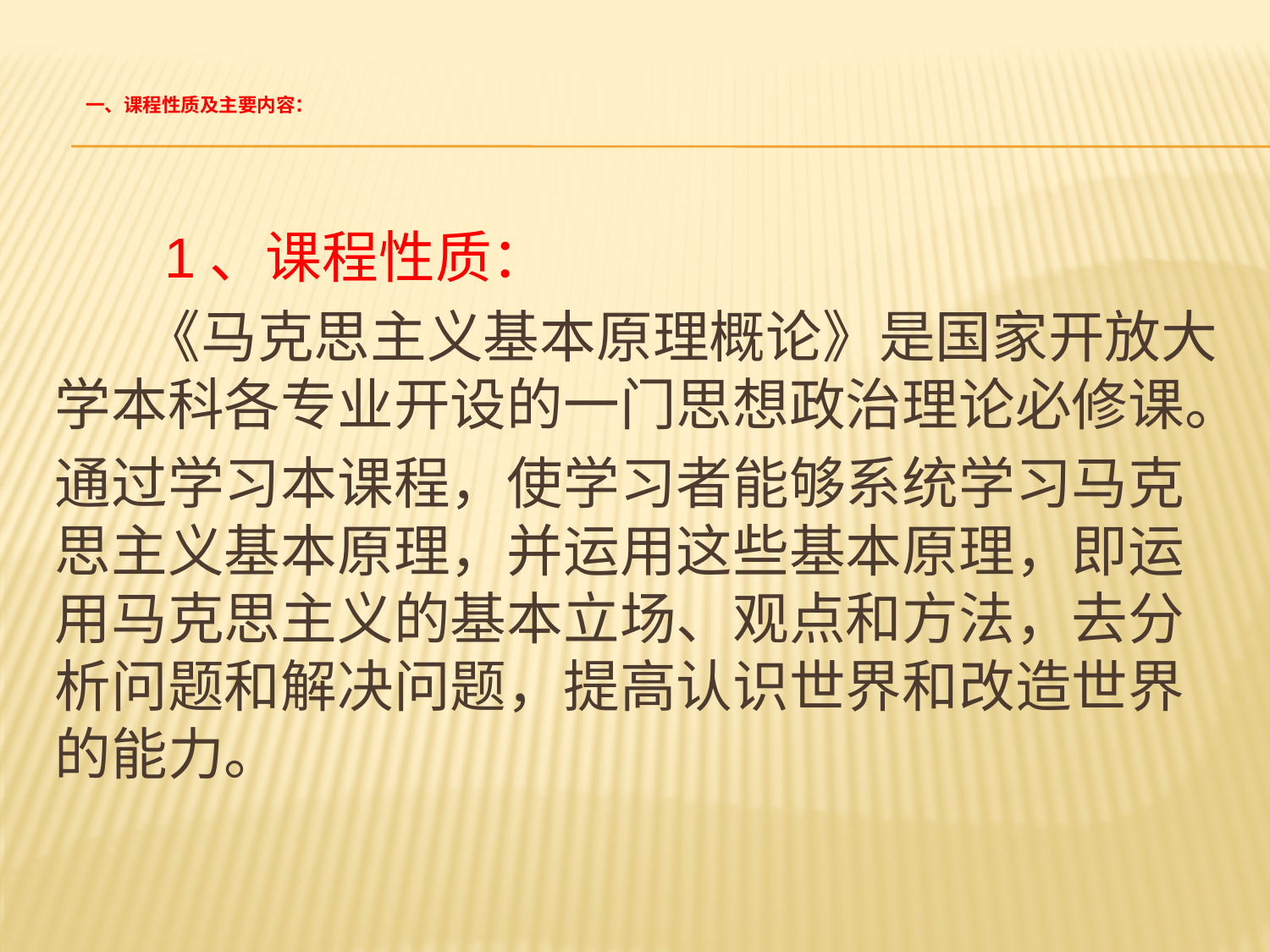

# 一、课程性质及主要内容：
       1、课程性质：
      《马克思主义基本原理概论》是国家开放大学本科各专业开设的一门思想政治理论必修课。
通过学习本课程，使学习者能够系统学习马克思主义基本原理，并运用这些基本原理，即运用马克思主义的基本立场、观点和方法，去分析问题和解决问题，提高认识世界和改造世界的能力。